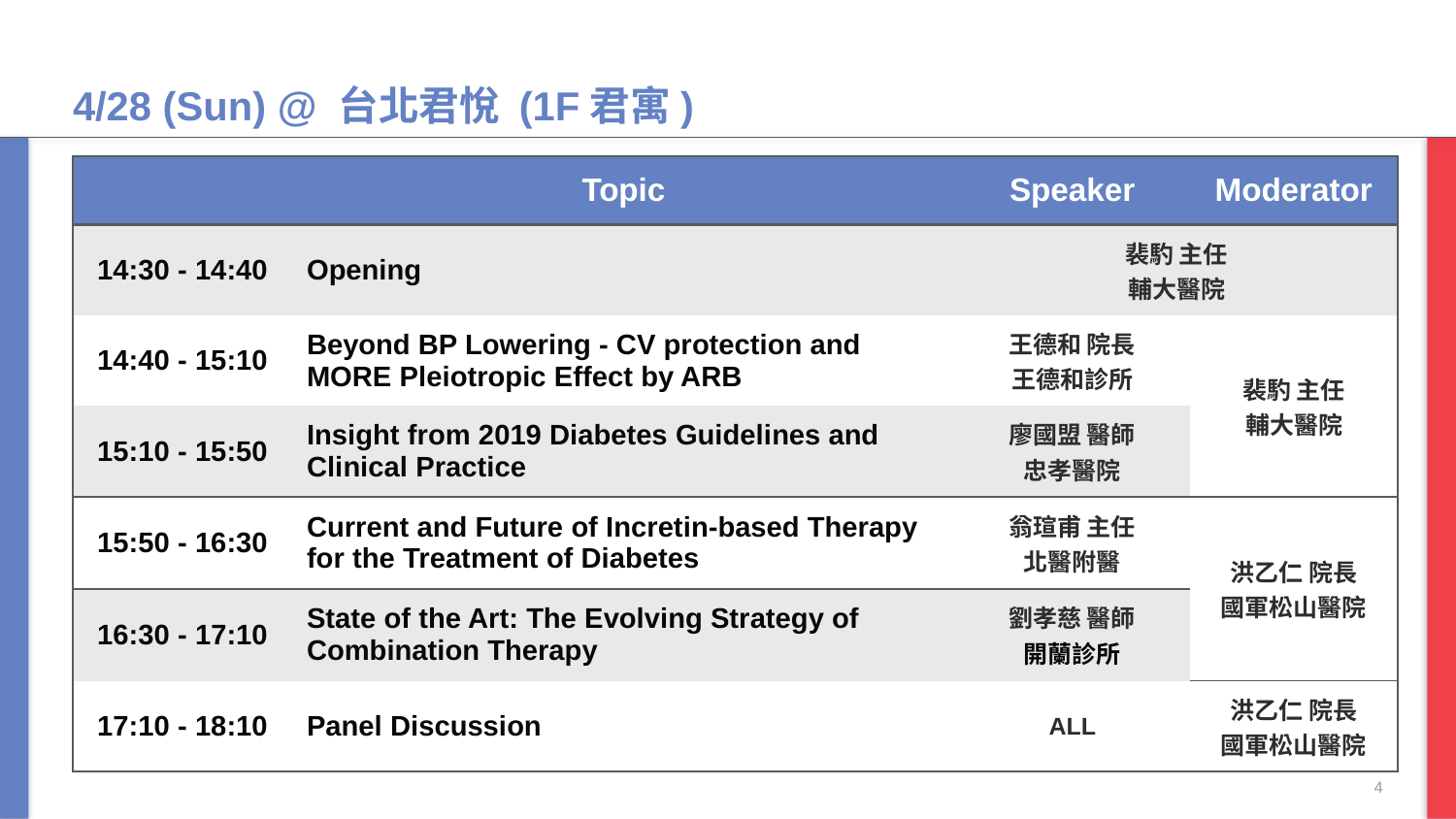

# 4/28 (Sun) @ 台北君悅 (1F君寓)
|  | Topic | Speaker | Moderator |
| --- | --- | --- | --- |
| 14:30 - 14:40 | Opening | 裴馰 主任 輔大醫院 |  |
| 14:40 - 15:10 | Beyond BP Lowering - CV protection and MORE Pleiotropic Effect by ARB | 王德和 院長 王德和診所 | 裴馰 主任 輔大醫院 |
| 15:10 - 15:50 | Insight from 2019 Diabetes Guidelines and Clinical Practice | 廖國盟 醫師 忠孝醫院 |  |
| 15:50 - 16:30 | Current and Future of Incretin-based Therapy for the Treatment of Diabetes | 翁瑄甫 主任 北醫附醫 | 洪乙仁 院長 國軍松山醫院 |
| 16:30 - 17:10 | State of the Art: The Evolving Strategy of Combination Therapy | 劉孝慈 醫師 開蘭診所 |  |
| 17:10 - 18:10 | Panel Discussion | ALL | 洪乙仁 院長 國軍松山醫院 |
4